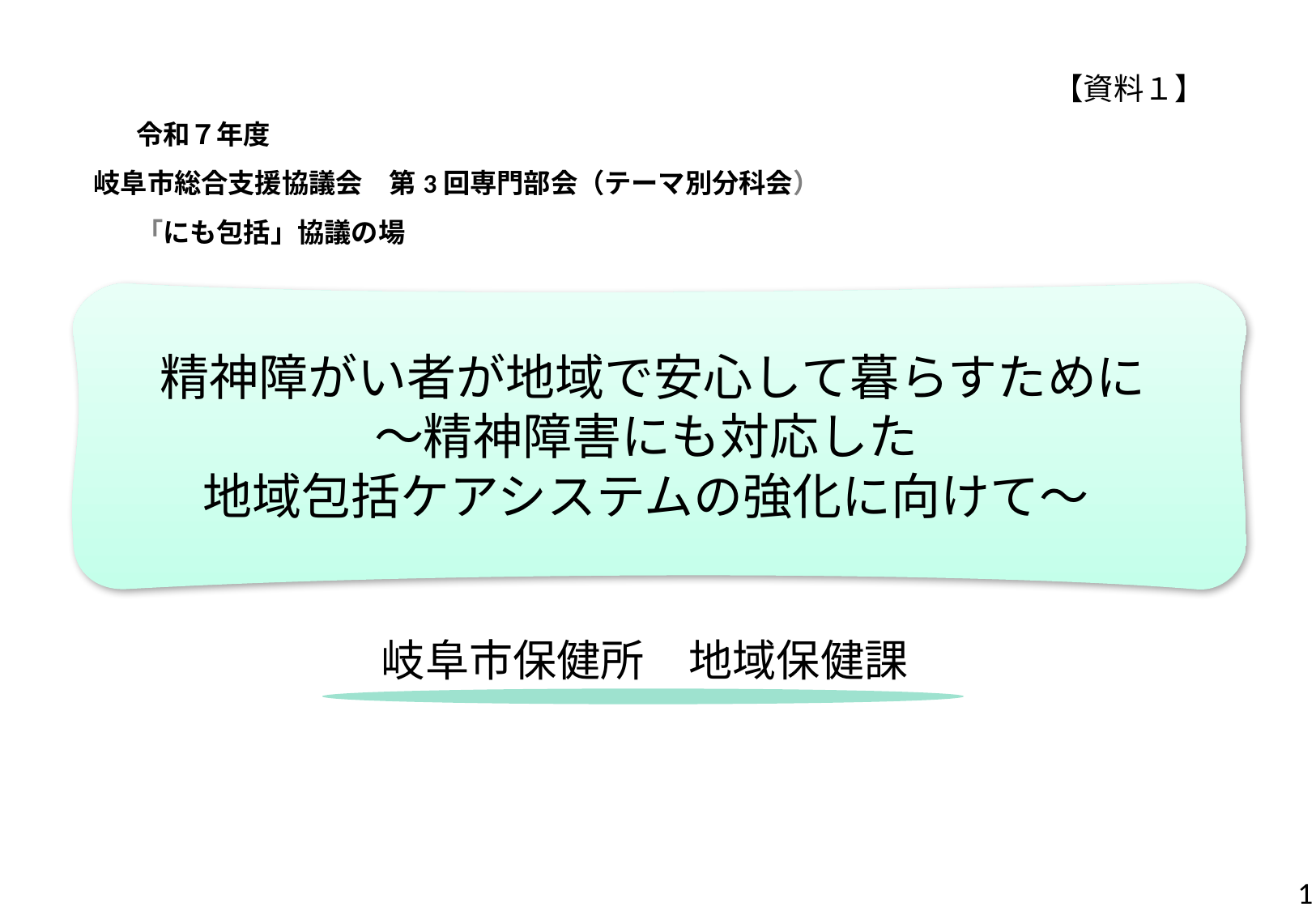

【資料１】
　　　令和７年度
岐阜市総合支援協議会　第3回専門部会（テーマ別分科会）
　　　「にも包括」協議の場

# 精神障がい者が地域で安心して暮らすために ～精神障害にも対応した 地域包括ケアシステムの強化に向けて～
　岐阜市保健所　地域保健課